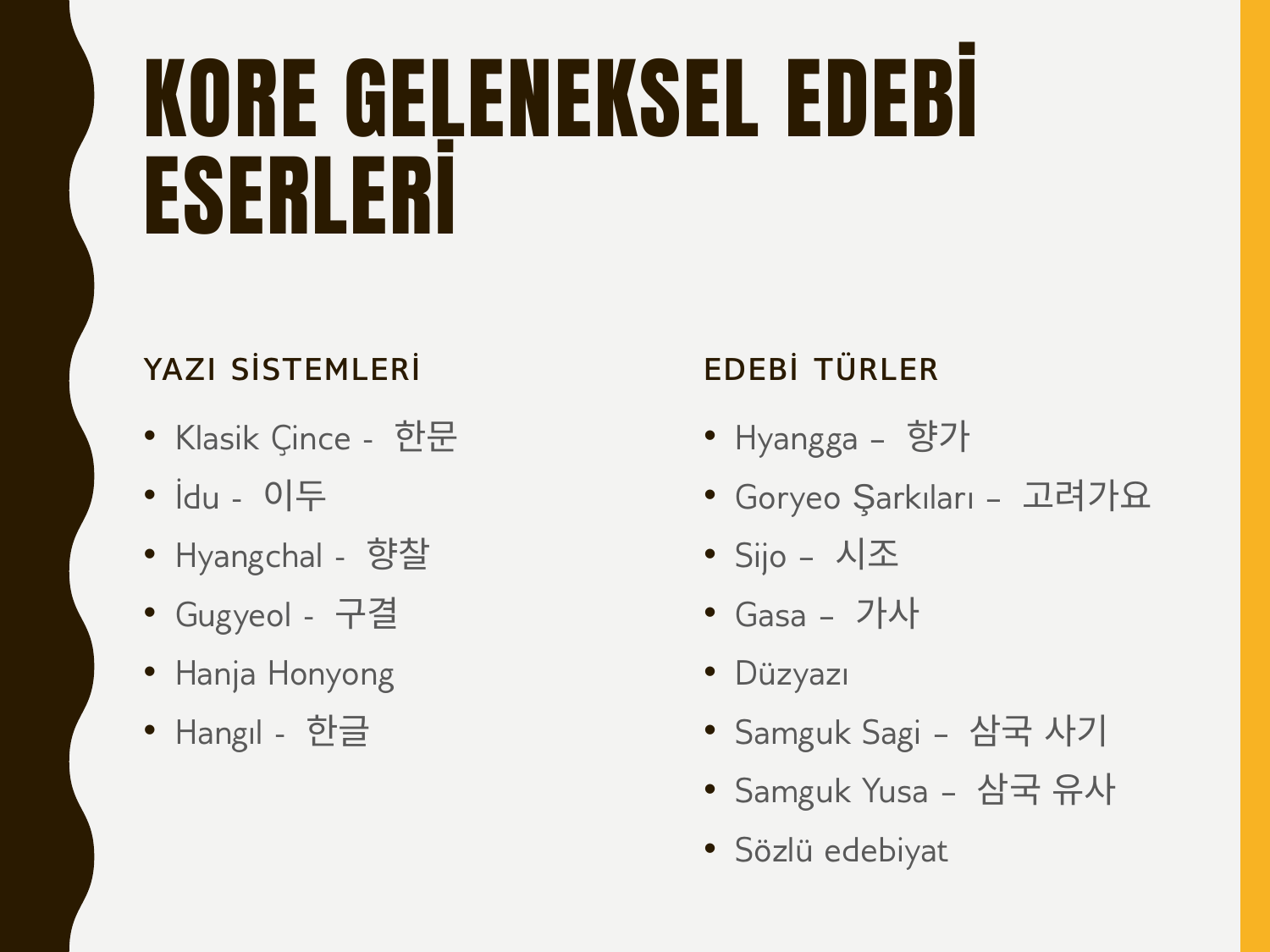

# Kore geleneksel edebi eserleri
Yazı sistemleri
Edebi türler
Klasik Çince - 한문
İdu - 이두
Hyangchal - 향찰
Gugyeol - 구결
Hanja Honyong
Hangıl - 한글
Hyangga – 향가
Goryeo Şarkıları – 고려가요
Sijo – 시조
Gasa – 가사
Düzyazı
Samguk Sagi – 삼국 사기
Samguk Yusa – 삼국 유사
Sözlü edebiyat